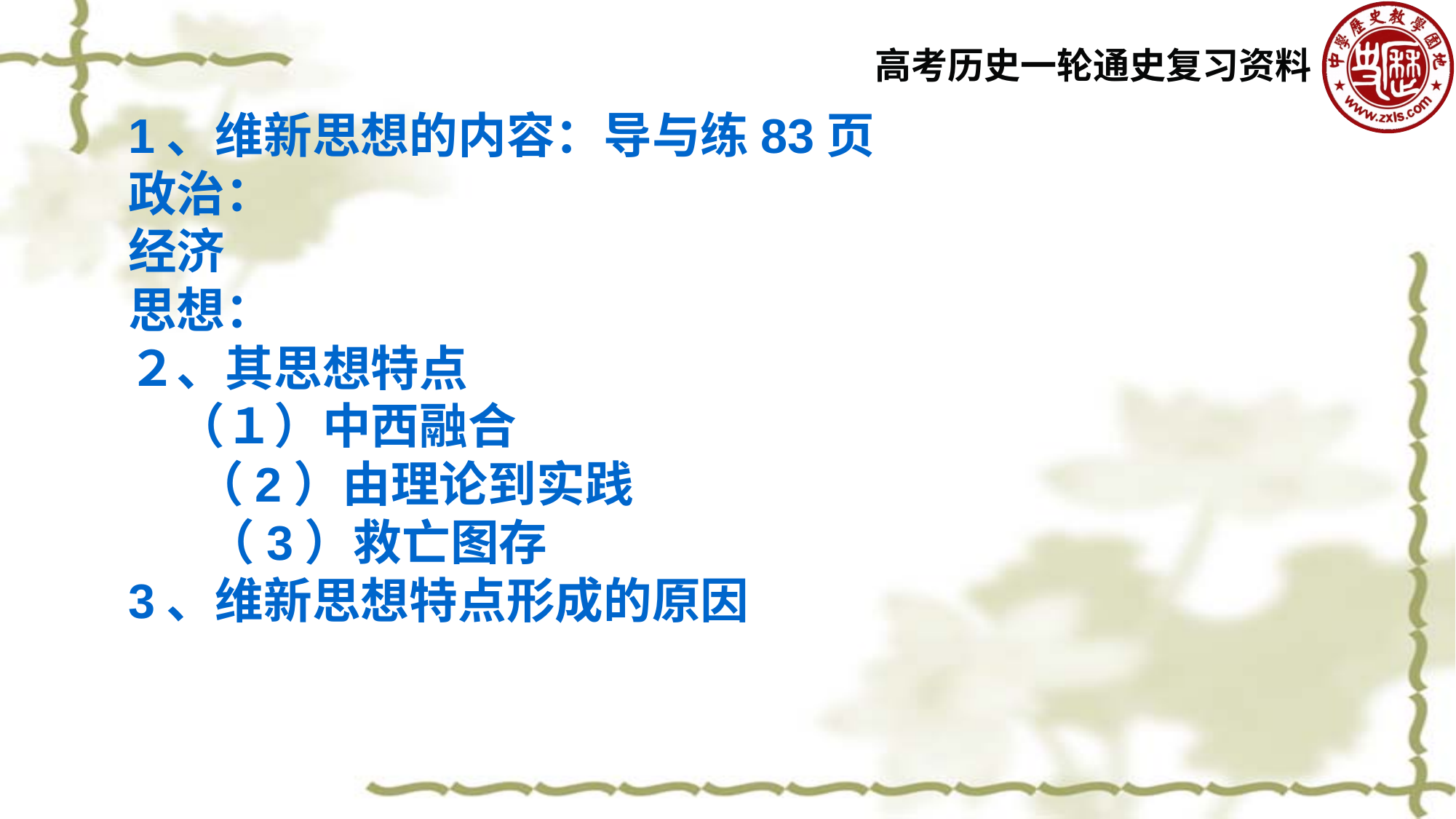

1、维新思想的内容：导与练83页
政治：
经济
思想：
２、其思想特点
　（１）中西融合
     （2）由理论到实践
      （3）救亡图存
3、维新思想特点形成的原因